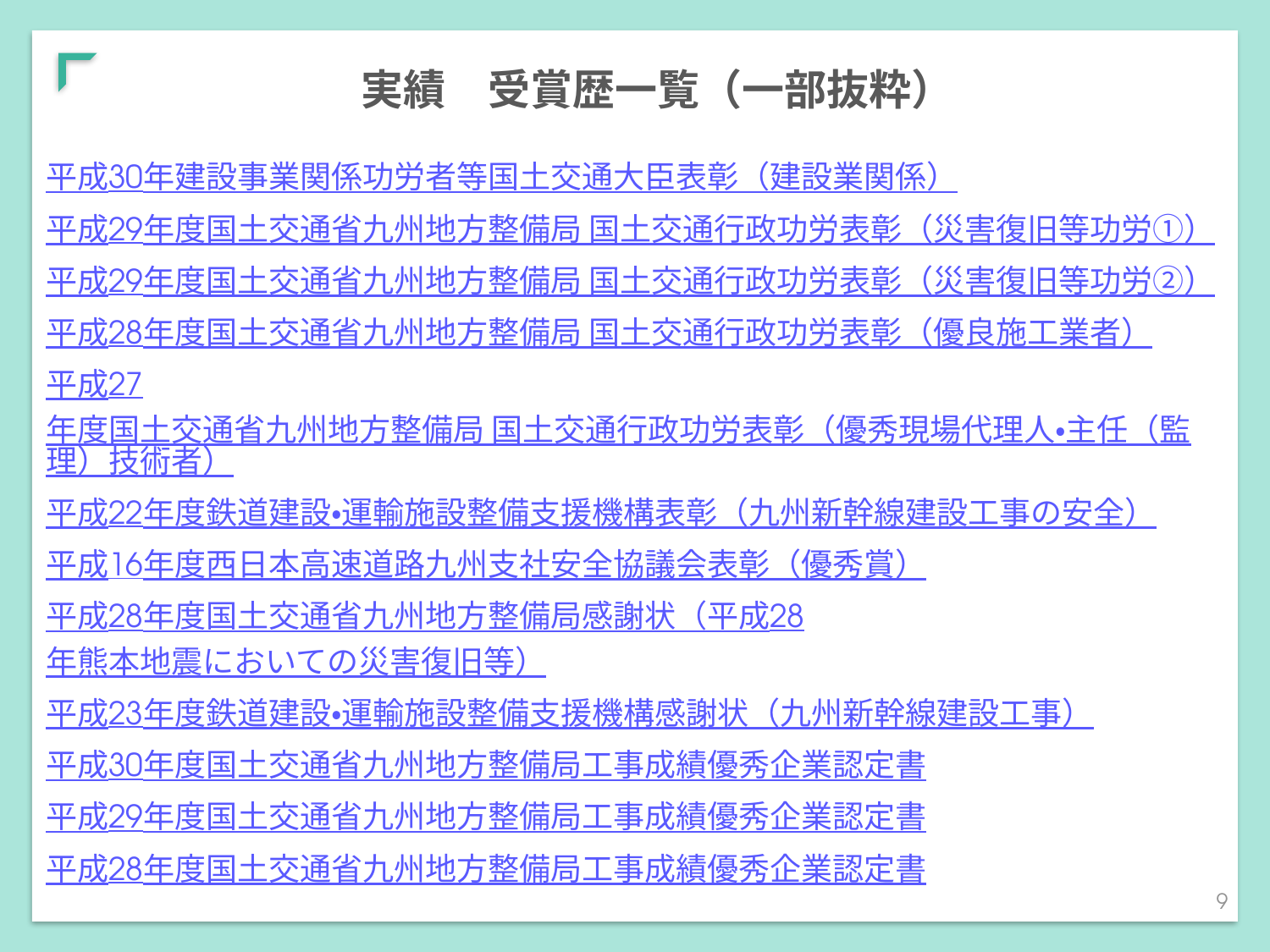

# 実績　受賞歴一覧（一部抜粋）
平成30年建設事業関係功労者等国土交通大臣表彰（建設業関係）
平成29年度国土交通省九州地方整備局 国土交通行政功労表彰（災害復旧等功労①）
平成29年度国土交通省九州地方整備局 国土交通行政功労表彰（災害復旧等功労②）
平成28年度国土交通省九州地方整備局 国土交通行政功労表彰（優良施工業者）
平成27年度国土交通省九州地方整備局 国土交通行政功労表彰（優秀現場代理人・主任（監理）技術者）
平成22年度鉄道建設・運輸施設整備支援機構表彰（九州新幹線建設工事の安全）
平成16年度西日本高速道路九州支社安全協議会表彰（優秀賞）
平成28年度国土交通省九州地方整備局感謝状（平成28年熊本地震においての災害復旧等）
平成23年度鉄道建設・運輸施設整備支援機構感謝状（九州新幹線建設工事）
平成30年度国土交通省九州地方整備局工事成績優秀企業認定書
平成29年度国土交通省九州地方整備局工事成績優秀企業認定書
平成28年度国土交通省九州地方整備局工事成績優秀企業認定書

9